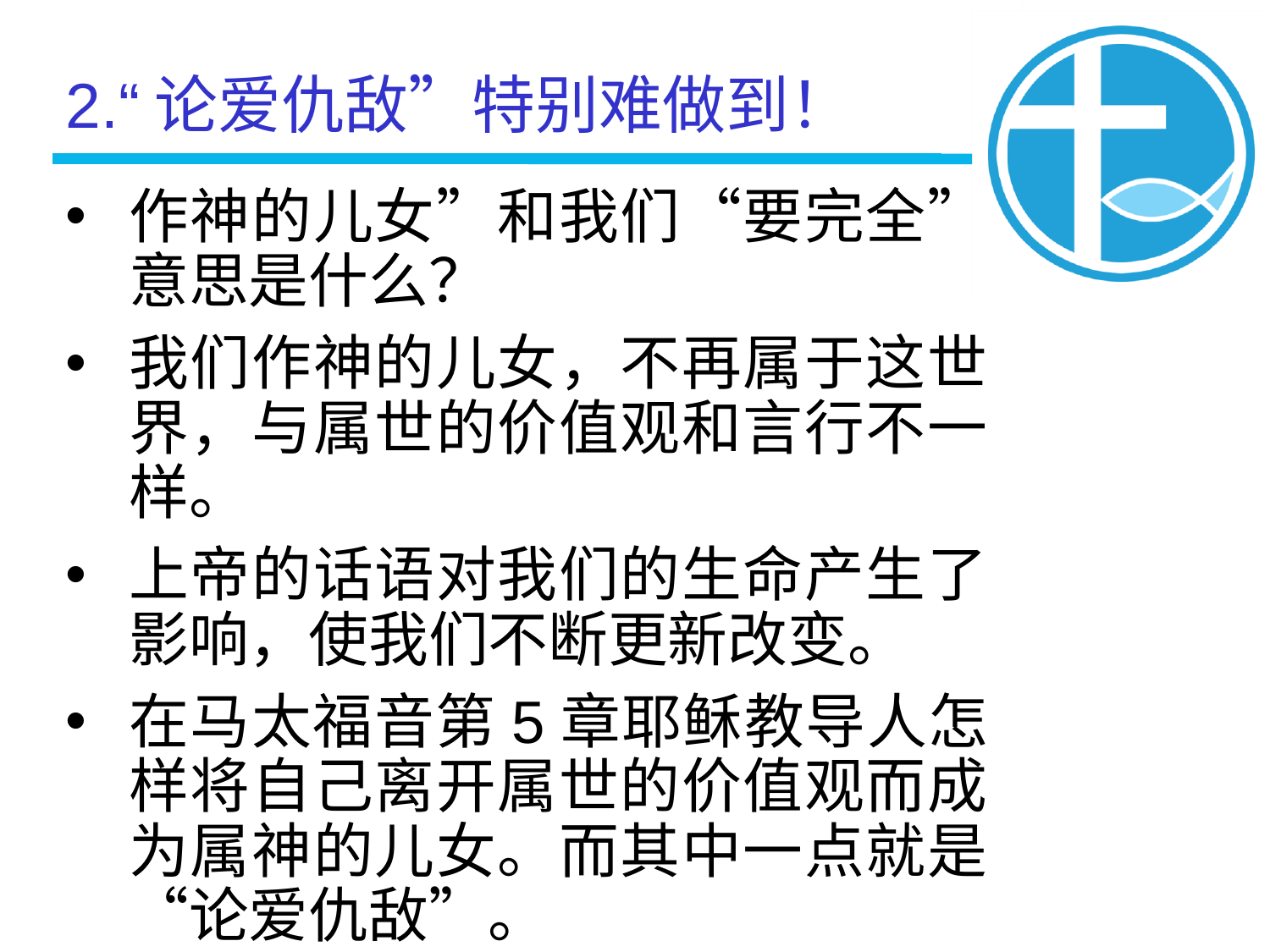

2.“论爱仇敌”特别难做到！
作神的儿女”和我们“要完全”意思是什么？
我们作神的儿女，不再属于这世界，与属世的价值观和言行不一样。
上帝的话语对我们的生命产生了影响，使我们不断更新改变。
在马太福音第5章耶稣教导人怎样将自己离开属世的价值观而成为属神的儿女。而其中一点就是“论爱仇敌”。